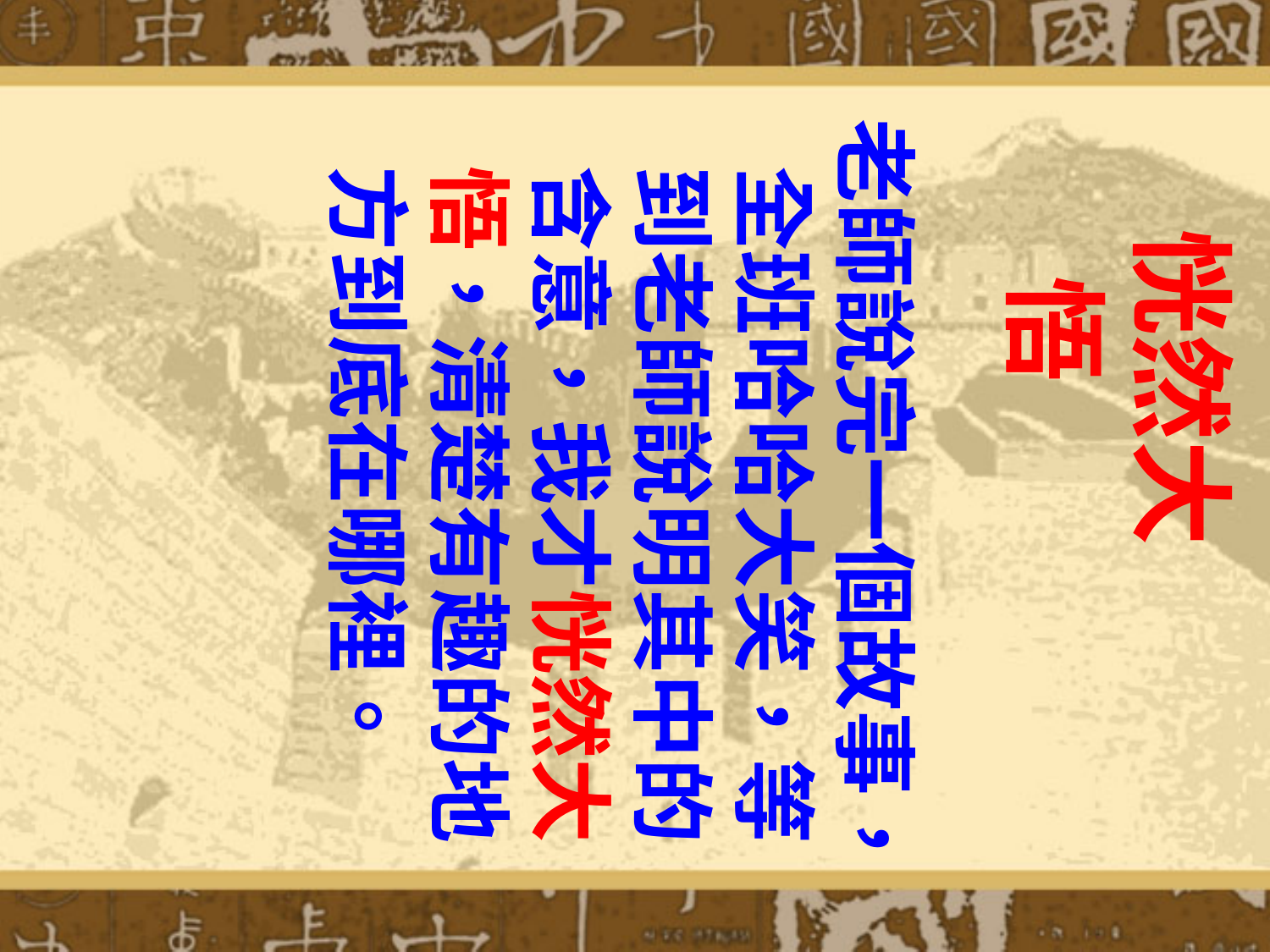

老師說完一個故事，全班哈哈大笑，等到老師說明其中的含意，我才恍然大悟，清楚有趣的地方到底在哪裡。
恍然大悟